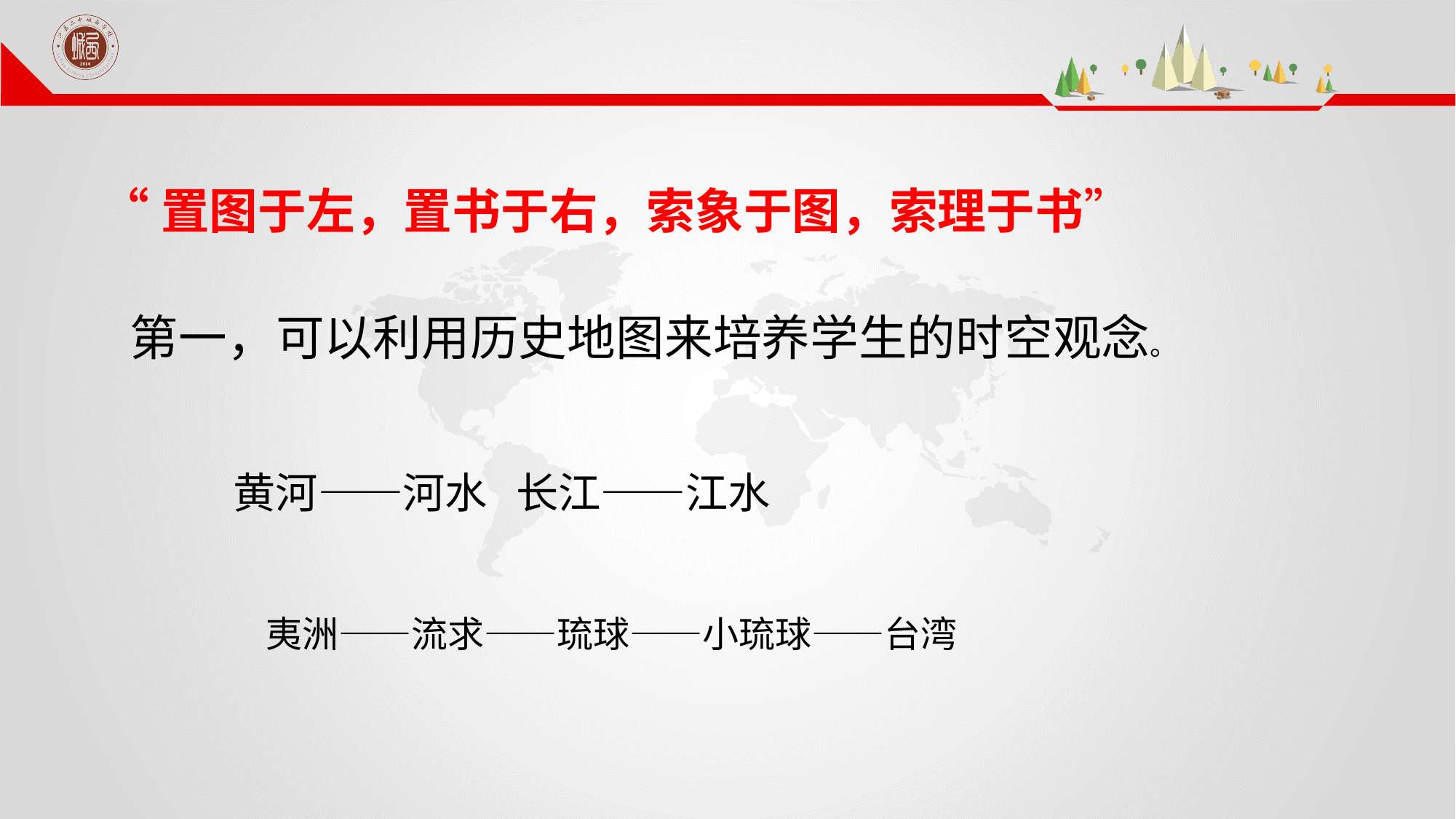

“置图于左，置书于右，索象于图，索理于书”
第一，可以利用历史地图来培养学生的时空观念。
黄河——河水   长江——江水
夷洲——流求——琉球——小琉球——台湾